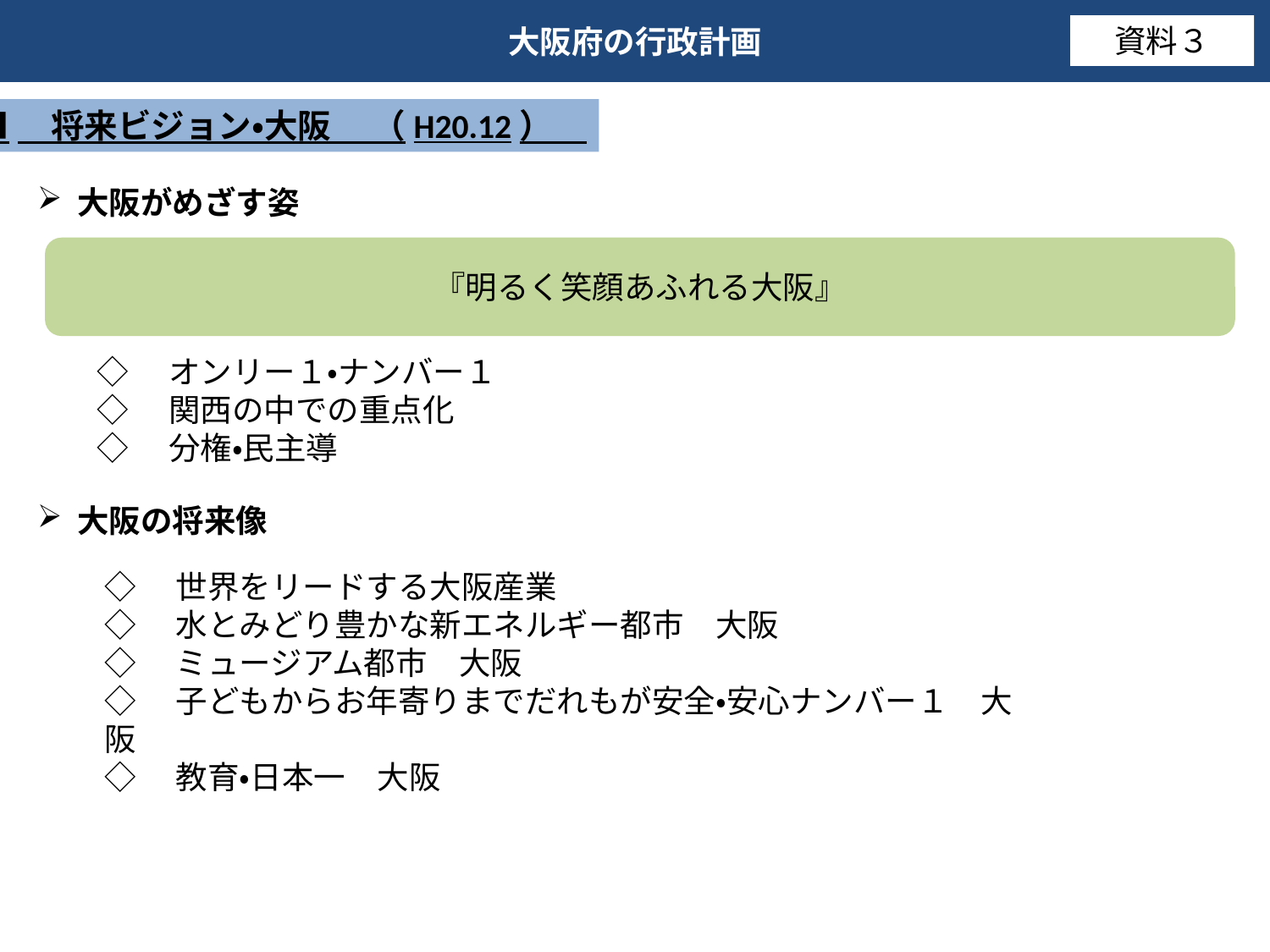

大阪府の行政計画
　資料３
■　将来ビジョン・大阪 　（H20.12）
大阪がめざす姿

『明るく笑顔あふれる大阪』
◇　オンリー１・ナンバー１
◇　関西の中での重点化
◇　分権・民主導
大阪の将来像
◇　世界をリードする大阪産業
◇　水とみどり豊かな新エネルギー都市　大阪
◇　ミュージアム都市　大阪
◇　子どもからお年寄りまでだれもが安全・安心ナンバー１　大阪
◇　教育・日本一　大阪